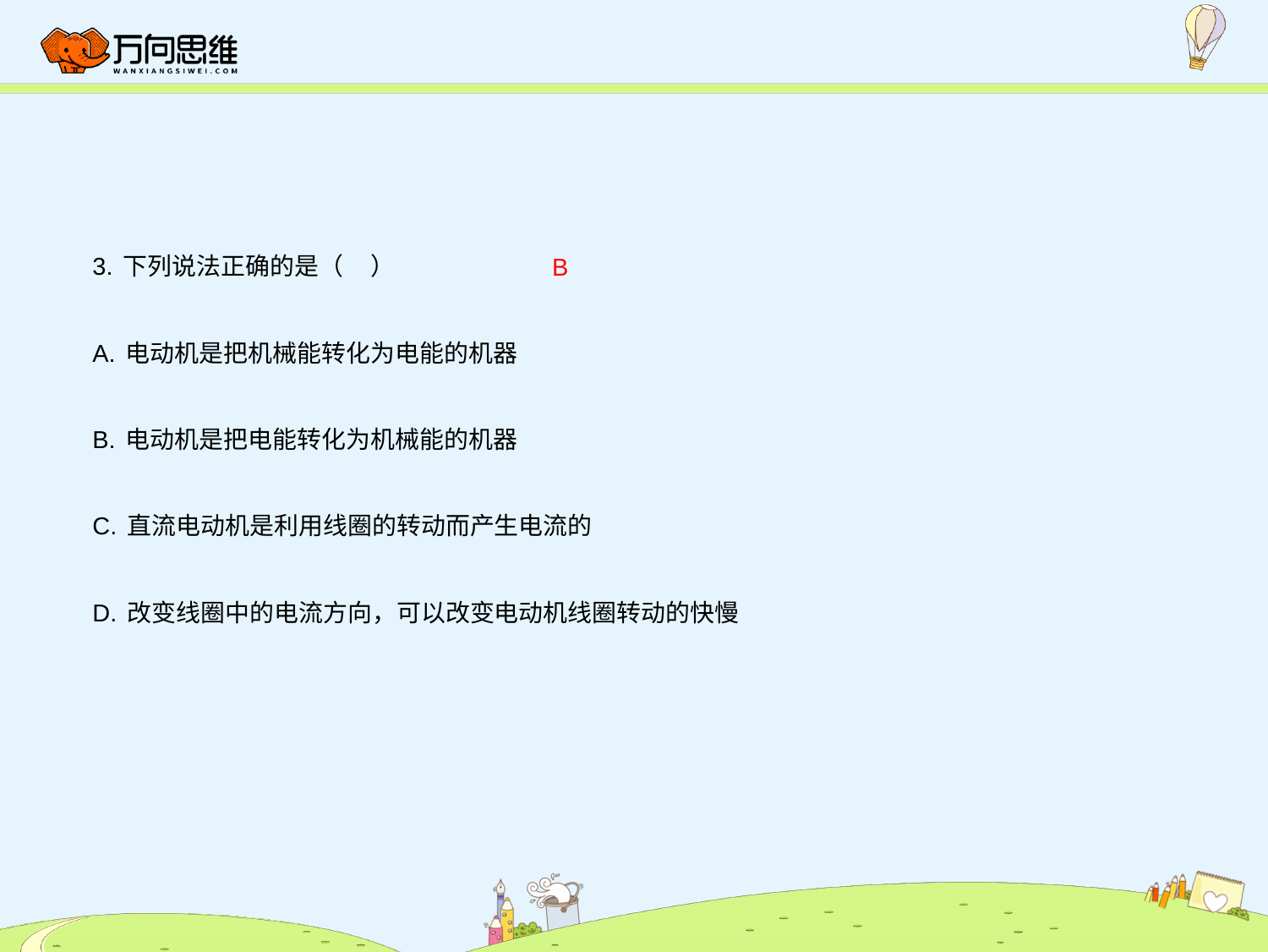

3.下列说法正确的是（     ）
A.电动机是把机械能转化为电能的机器
B.电动机是把电能转化为机械能的机器
C.直流电动机是利用线圈的转动而产生电流的
D.改变线圈中的电流方向，可以改变电动机线圈转动的快慢
B